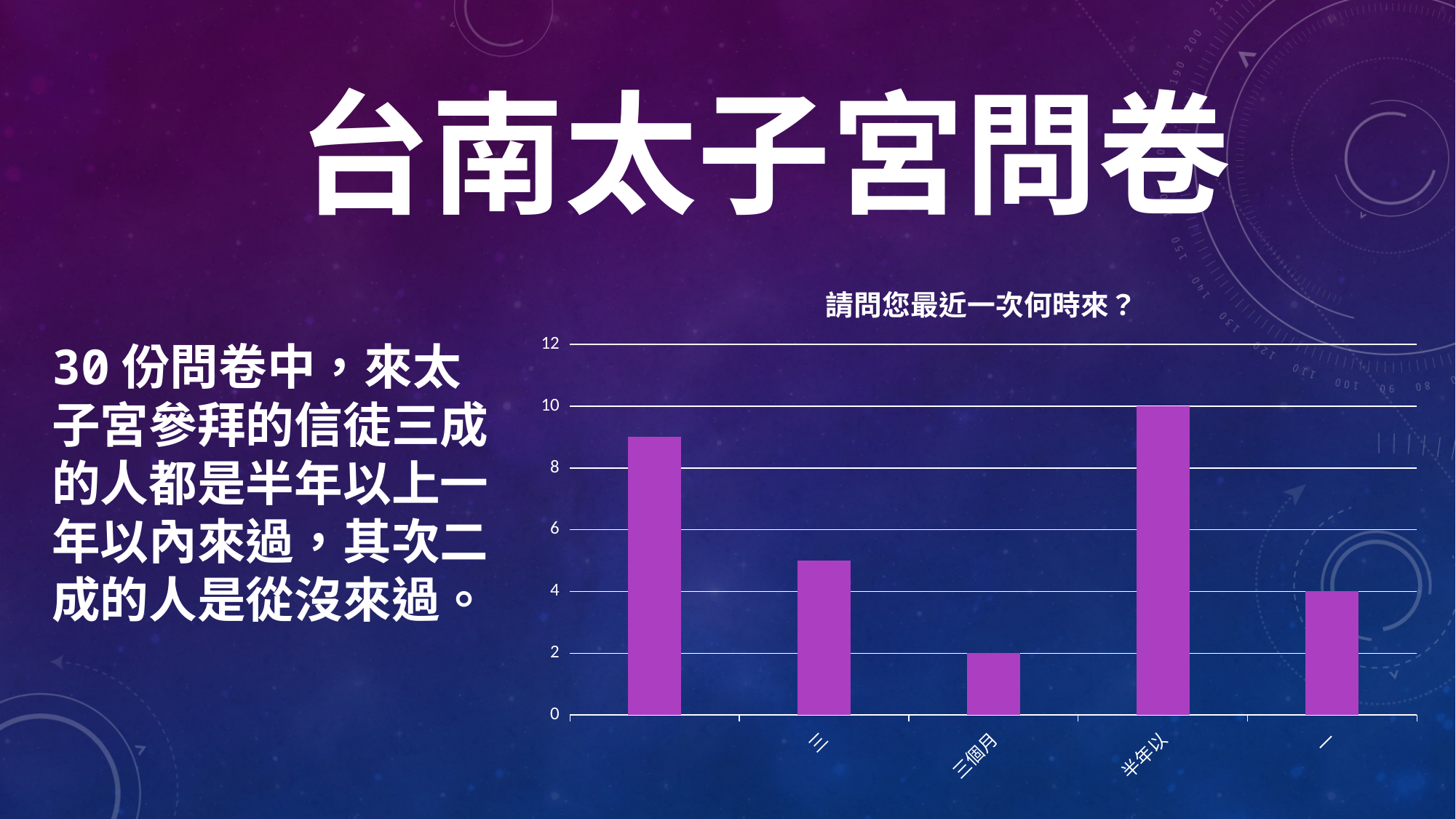

# 台南太子宮問卷

### Chart: 請問您最近一次何時來？

| Category | 請問您最近一是何時來？ |
|---|---|
| 從沒來過 | 9.0 |
| 三個月內來過 | 5.0 |
| 三個月以上半年以內來過 | 2.0 |
| 半年以上一年以內來過 | 10.0 |
| 一年以上來過 | 4.0 |
30份問卷中，來太子宮參拜的信徒三成的人都是半年以上一年以內來過，其次二成的人是從沒來過。